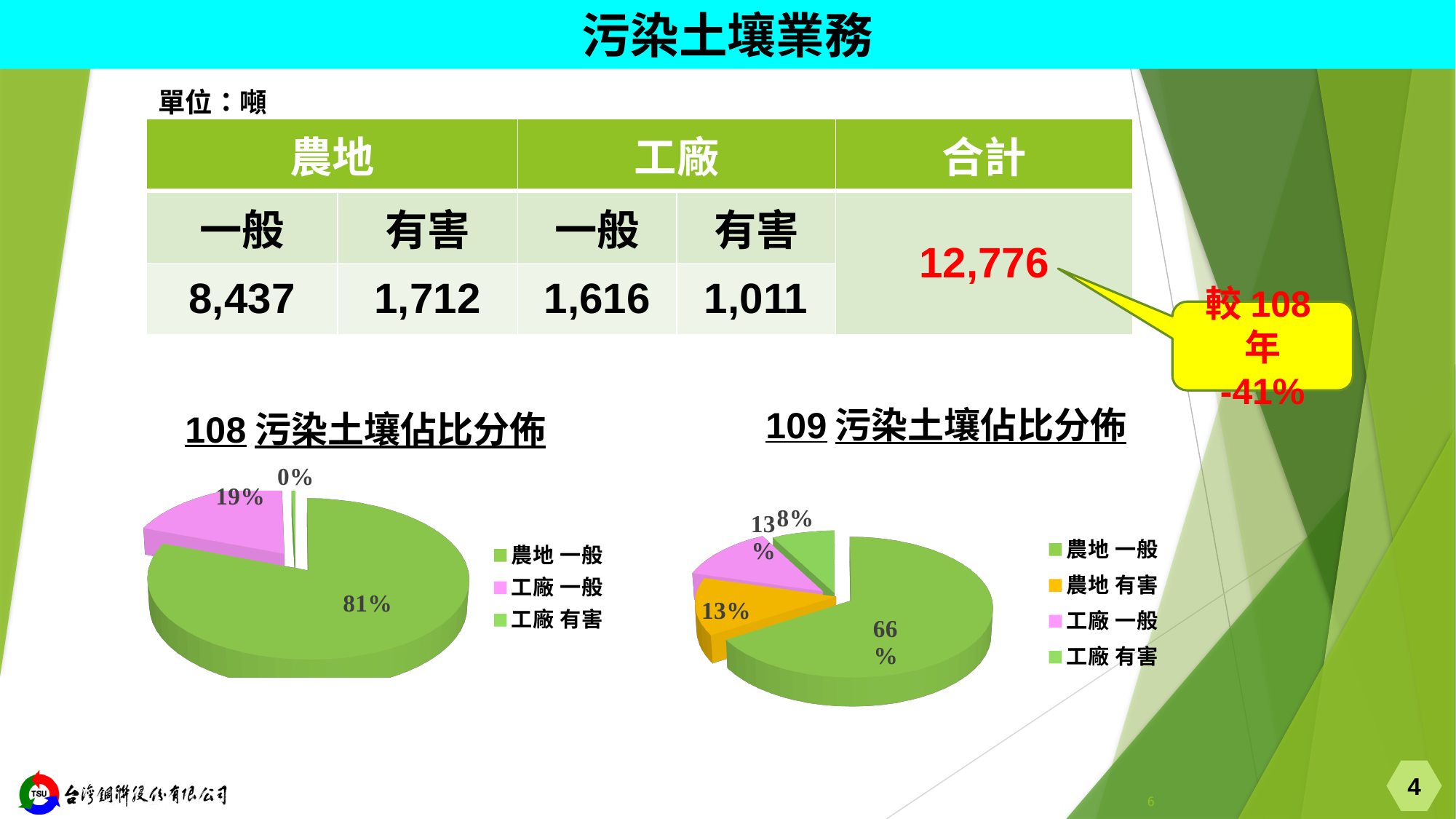

污染土壤業務
單位：噸

| 農地 |  | 工廠 |  | 合計 |
| --- | --- | --- | --- | --- |
| 一般 | 有害 | 一般 | 有害 | 12,776 |
| 8,437 | 1,712 | 1,616 | 1,011 |  |
較108年
-41%

[unsupported chart]

[unsupported chart]

4
6